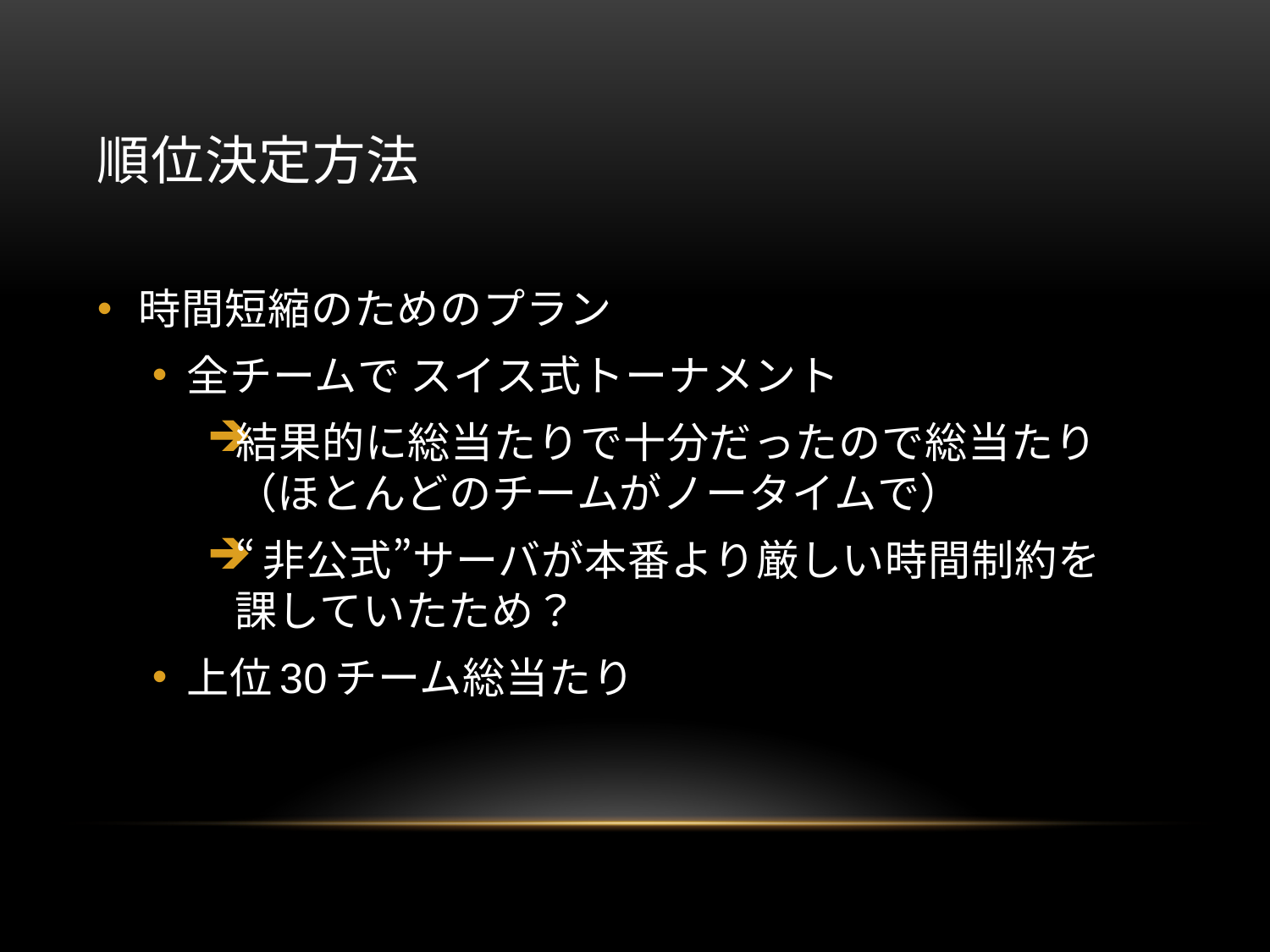

# 順位決定方法
時間短縮のためのプラン
全チームで スイス式トーナメント
結果的に総当たりで十分だったので総当たり
（ほとんどのチームがノータイムで）
“非公式”サーバが本番より厳しい時間制約を
課していたため？
上位30チーム総当たり